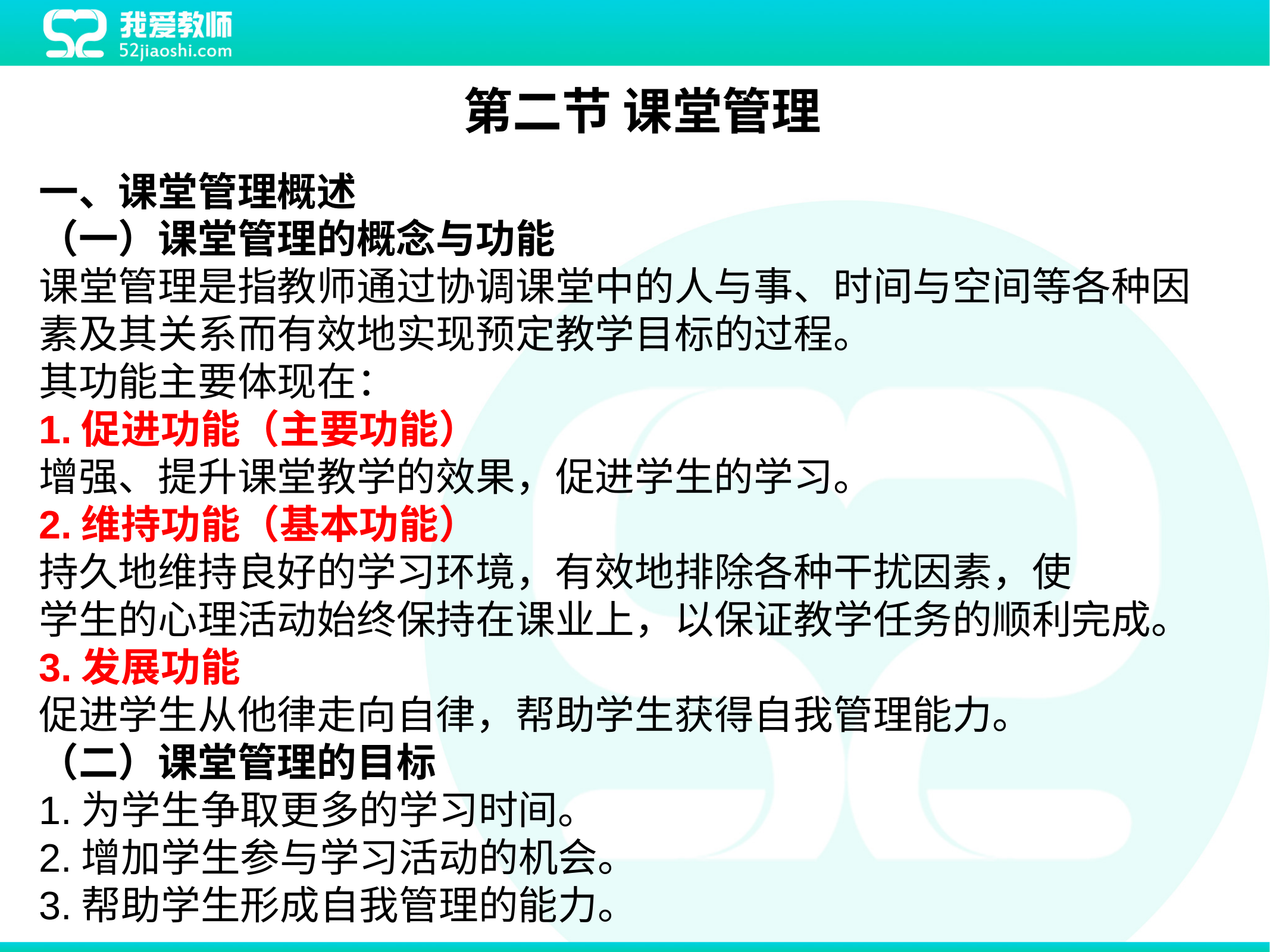

第二节 课堂管理
一、课堂管理概述
（一）课堂管理的概念与功能
课堂管理是指教师通过协调课堂中的人与事、时间与空间等各种因素及其关系而有效地实现预定教学目标的过程。
其功能主要体现在：
1.促进功能（主要功能）
增强、提升课堂教学的效果，促进学生的学习。
2.维持功能（基本功能）
持久地维持良好的学习环境，有效地排除各种干扰因素，使
学生的心理活动始终保持在课业上，以保证教学任务的顺利完成。
3.发展功能
促进学生从他律走向自律，帮助学生获得自我管理能力。
（二）课堂管理的目标
1.为学生争取更多的学习时间。
2.增加学生参与学习活动的机会。
3.帮助学生形成自我管理的能力。